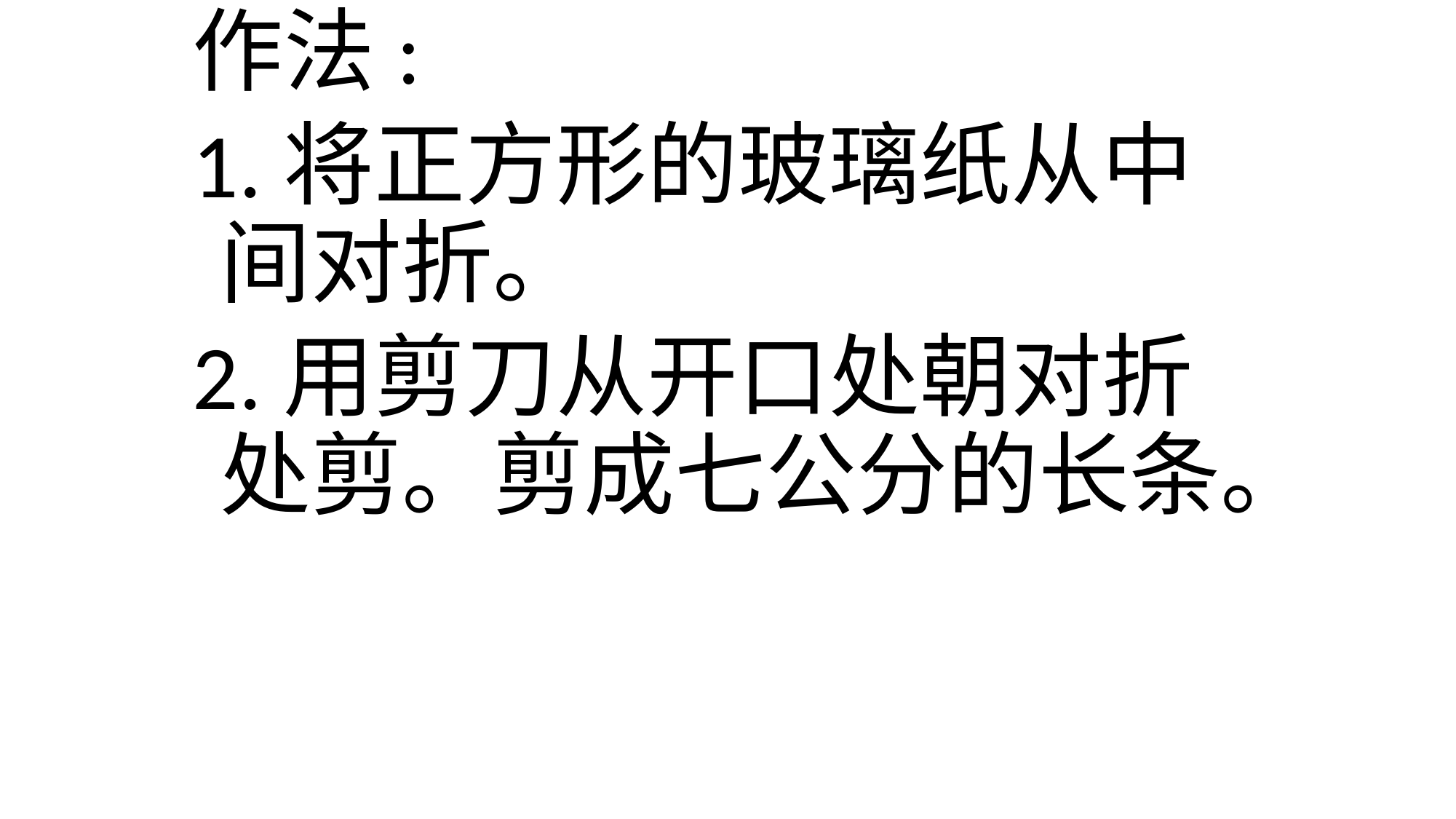

作法:
1.将正方形的玻璃纸从中间对折。
2.用剪刀从开口处朝对折处剪。剪成七公分的长条。